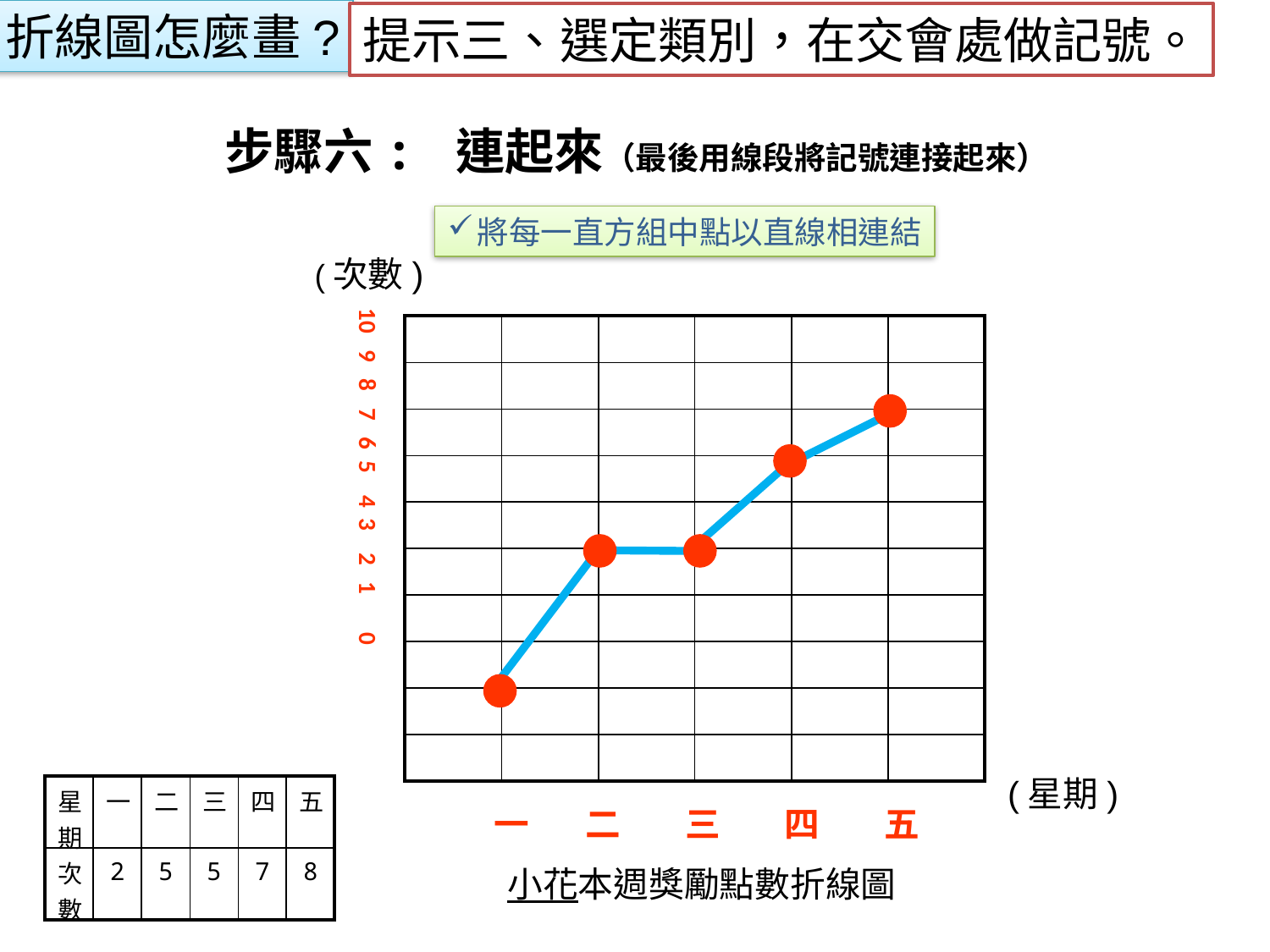

折線圖怎麼畫?
提示三、選定類別，在交會處做記號。
# 步驟六: 連起來（最後用線段將記號連接起來）
將每一直方組中點以直線相連結
 (次數)
10   9   8   7   6  5    4  3    2   1       0
|  |  |  |  |  |  |
| --- | --- | --- | --- | --- | --- |
|  |  |  |  |  |  |
|  |  |  |  |  |  |
|  |  |  |  |  |  |
|  |  |  |  |  |  |
|  |  |  |  |  |  |
|  |  |  |  |  |  |
|  |  |  |  |  |  |
|  |  |  |  |  |  |
|  |  |  |  |  |  |

(星期)
| 星期 | 一 | 二 | 三 | 四 | 五 |
| --- | --- | --- | --- | --- | --- |
| 次數 | 2 | 5 | 5 | 7 | 8 |
           一       二        三        四        五
小花本週獎勵點數折線圖